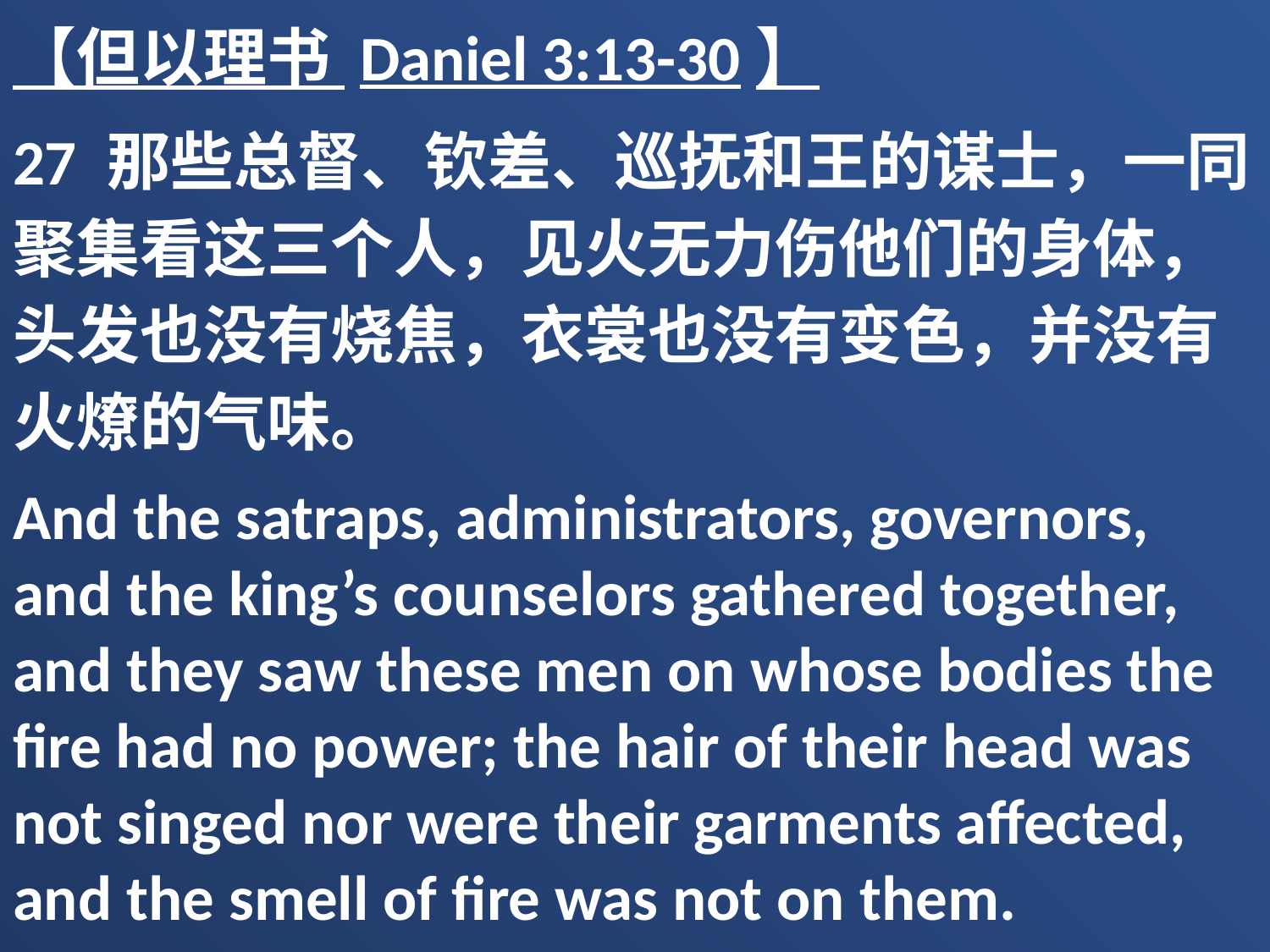

【但以理书 Daniel 3:13-30】
27 那些总督、钦差、巡抚和王的谋士，一同聚集看这三个人，见火无力伤他们的身体，头发也没有烧焦，衣裳也没有变色，并没有火燎的气味。
And the satraps, administrators, governors, and the king’s counselors gathered together, and they saw these men on whose bodies the fire had no power; the hair of their head was not singed nor were their garments affected, and the smell of fire was not on them.